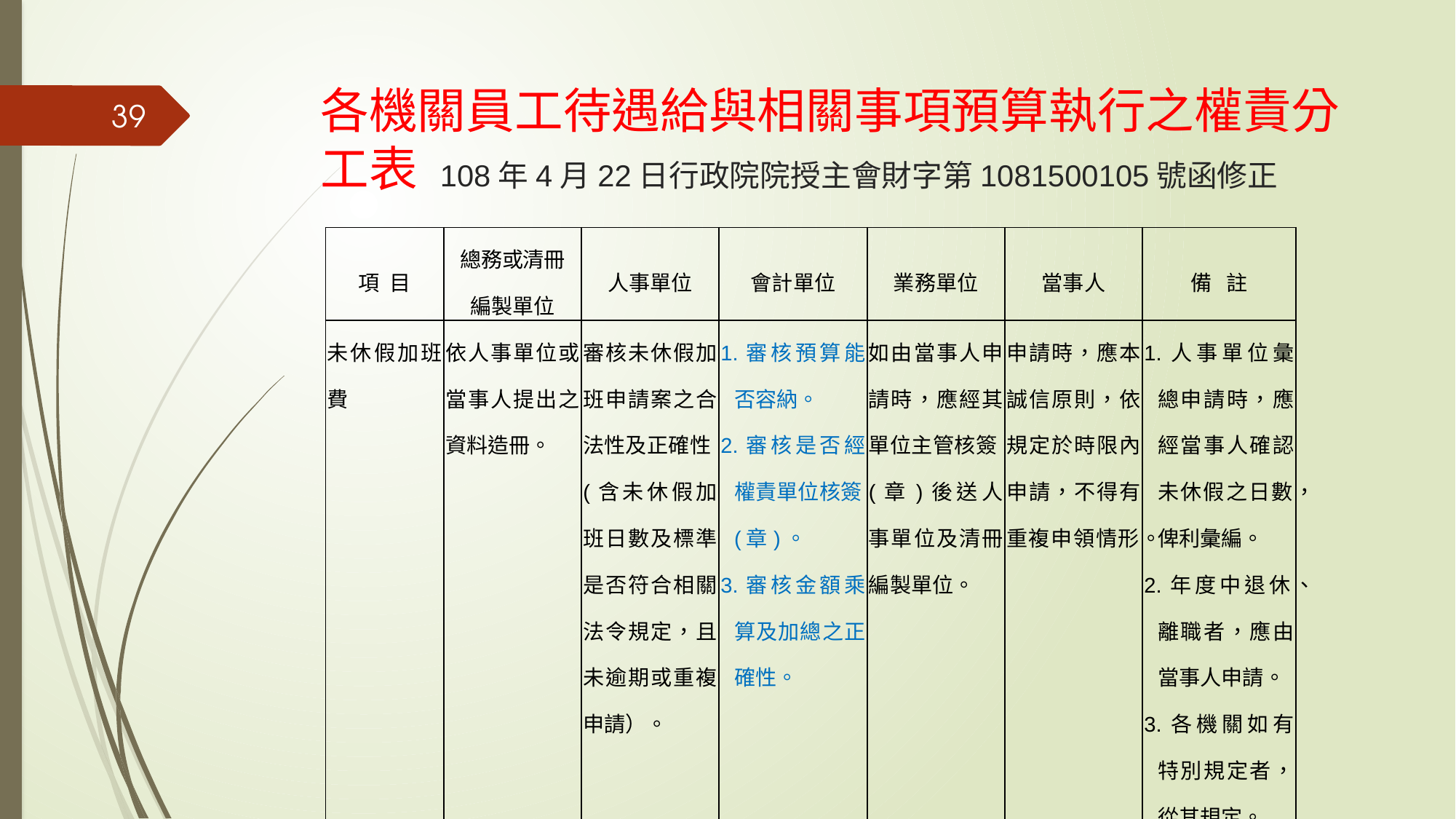

# 各機關員工待遇給與相關事項預算執行之權責分工表 108年4月22日行政院院授主會財字第1081500105號函修正
39
| 項 目 | 總務或清冊 編製單位 | 人事單位 | 會計單位 | 業務單位 | 當事人 | 備 註 |
| --- | --- | --- | --- | --- | --- | --- |
| 未休假加班費 | 依人事單位或當事人提出之資料造冊。 | 審核未休假加班申請案之合法性及正確性(含未休假加班日數及標準是否符合相關法令規定，且未逾期或重複申請）。 | 1.審核預算能否容納。 2.審核是否經權責單位核簽(章)。 3.審核金額乘算及加總之正確性。 | 如由當事人申請時，應經其單位主管核簽(章)後送人事單位及清冊編製單位。 | 申請時，應本誠信原則，依規定於時限內申請，不得有重複申領情形。 | 1.人事單位彙總申請時，應經當事人確認未休假之日數，俾利彙編。 2.年度中退休、離職者，應由當事人申請。 3.各機關如有特別規定者，從其規定。 |